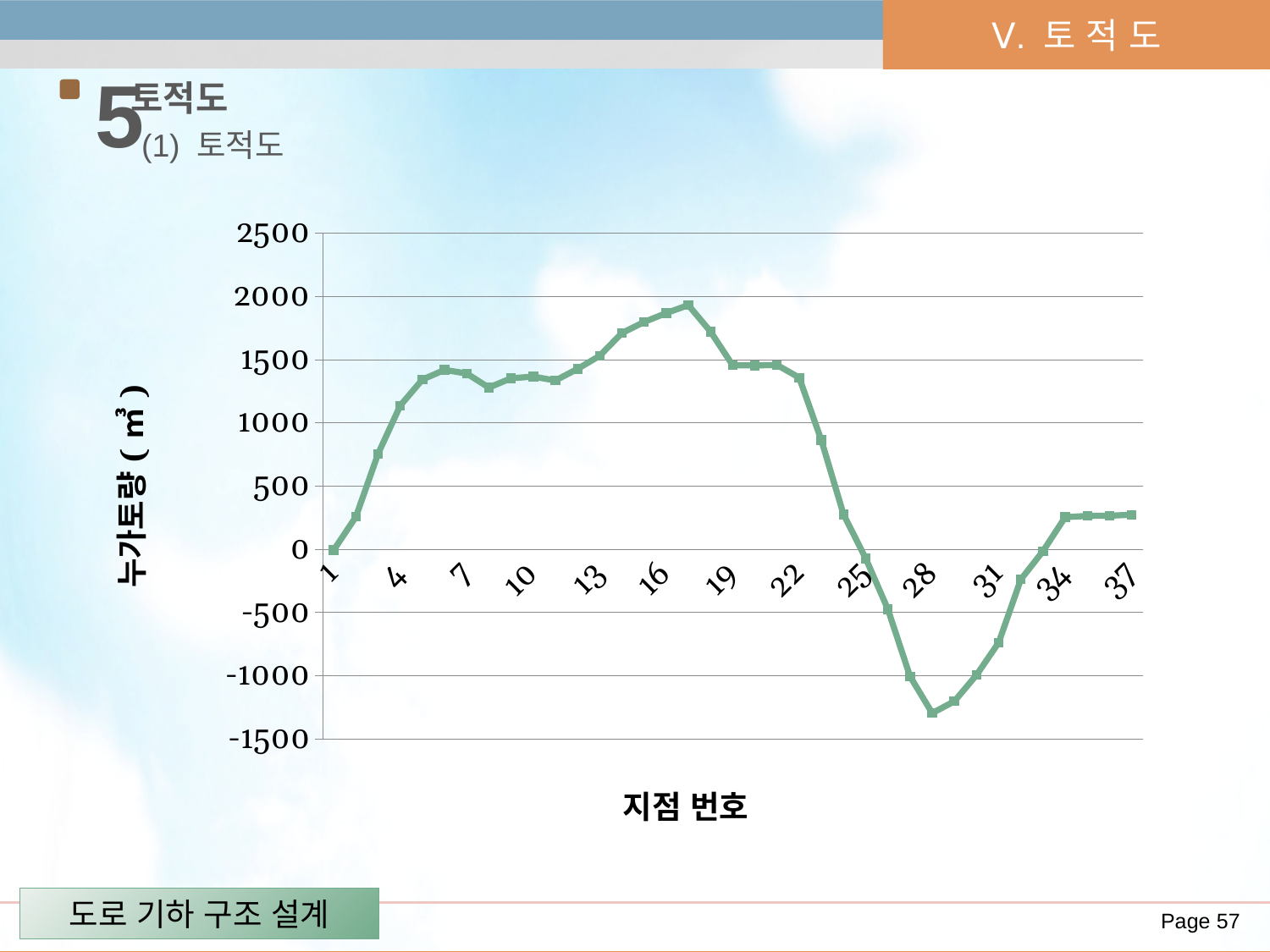

Ⅴ. 토 적 도
5
토적도

(1) 토적도

### Chart

| Category |  |
|---|---|
도로 기하 구조 설계
Page 57